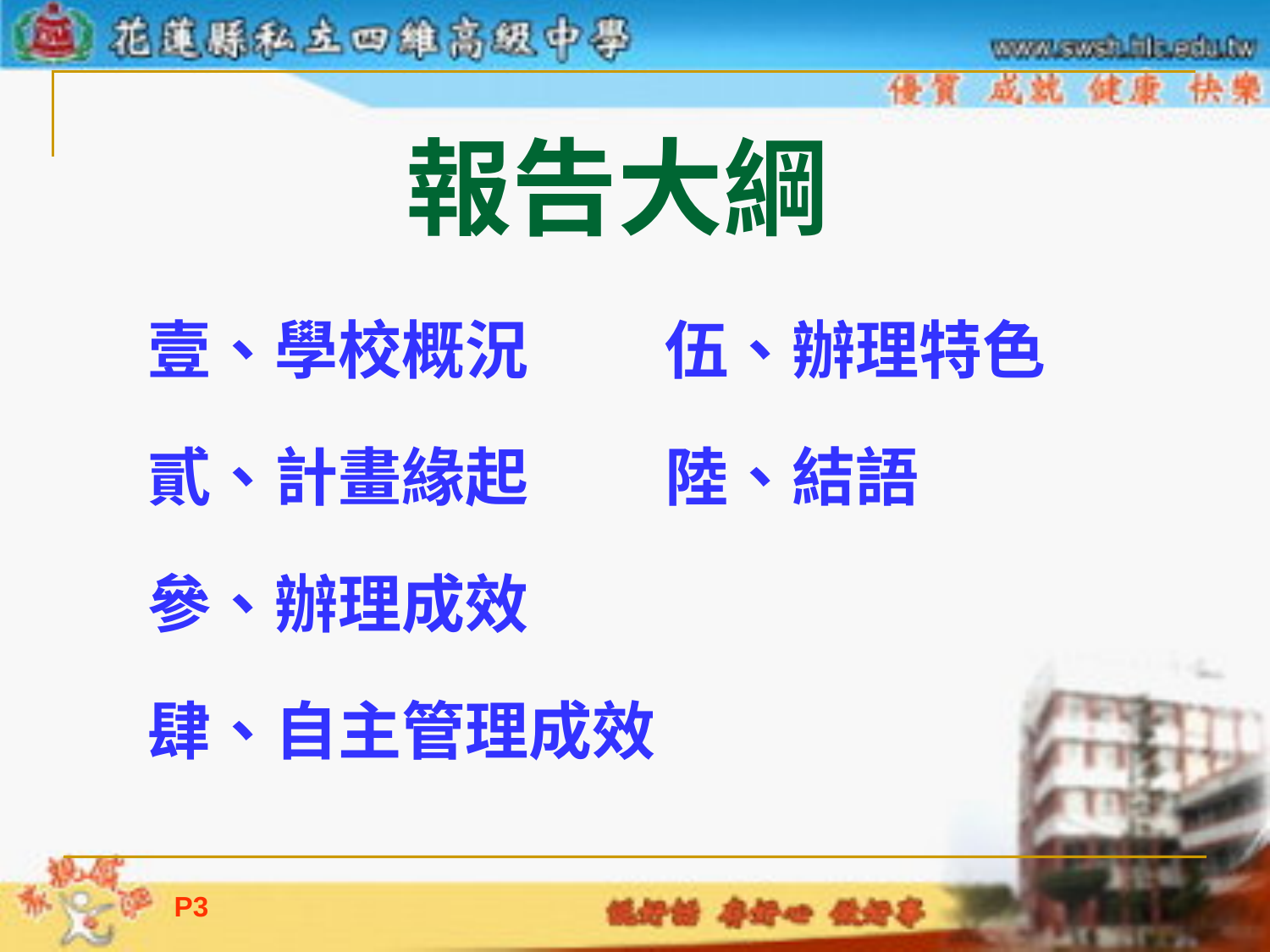

報告大綱
壹、學校概況
貳、計畫緣起
參、辦理成效
肆、自主管理成效
伍、辦理特色
陸、結語
P3